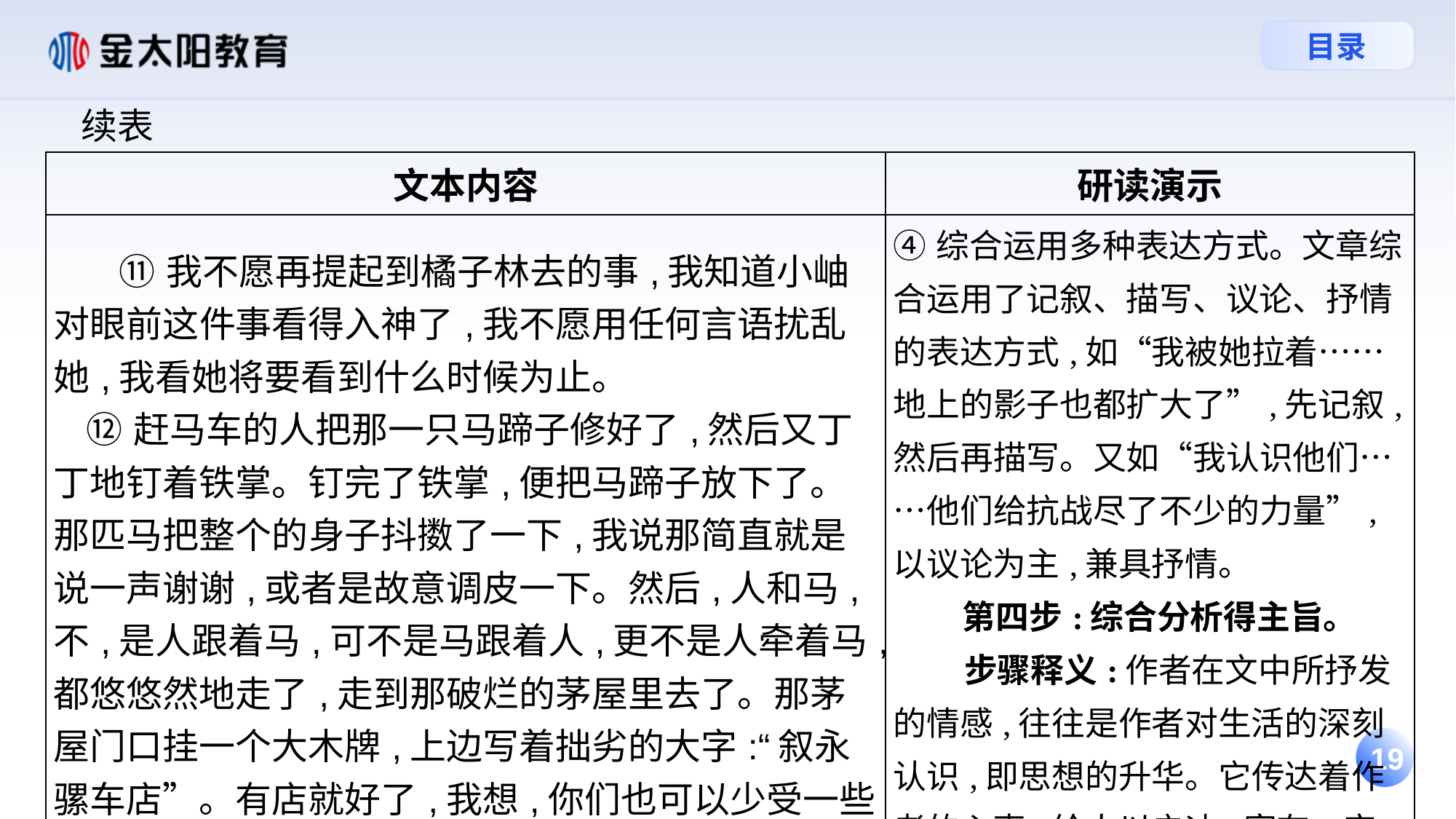

续表

| 文本内容 | 研读演示 |
| --- | --- |
| ⑪我不愿再提起到橘子林去的事,我知道小岫对眼前这件事看得入神了,我不愿用任何言语扰乱她,我看她将要看到什么时候为止。 ⑫赶马车的人把那一只马蹄子修好了,然后又丁丁地钉着铁掌。钉完了铁掌,便把马蹄子放下了。那匹马把整个的身子抖擞了一下,我说那简直就是说一声谢谢,或者是故意调皮一下。然后,人和马,不,是人跟着马,可不是马跟着人,更不是人牵着马,都悠悠然地走了,走到那破烂的茅屋里去了。那茅屋门口挂一个大木牌,上边写着拙劣的大字:“叙永骡车店”。有店就好了,我想,你们也可以少受一些风尘。 | ④综合运用多种表达方式。文章综合运用了记叙、描写、议论、抒情的表达方式,如“我被她拉着……地上的影子也都扩大了”,先记叙,然后再描写。又如“我认识他们……他们给抗战尽了不少的力量”,以议论为主,兼具抒情。 第四步:综合分析得主旨。 步骤释义:作者在文中所抒发的情感,往往是作者对生活的深刻认识,即思想的升华。它传达着作者的心声,给人以启迪,富有一定的生活 |